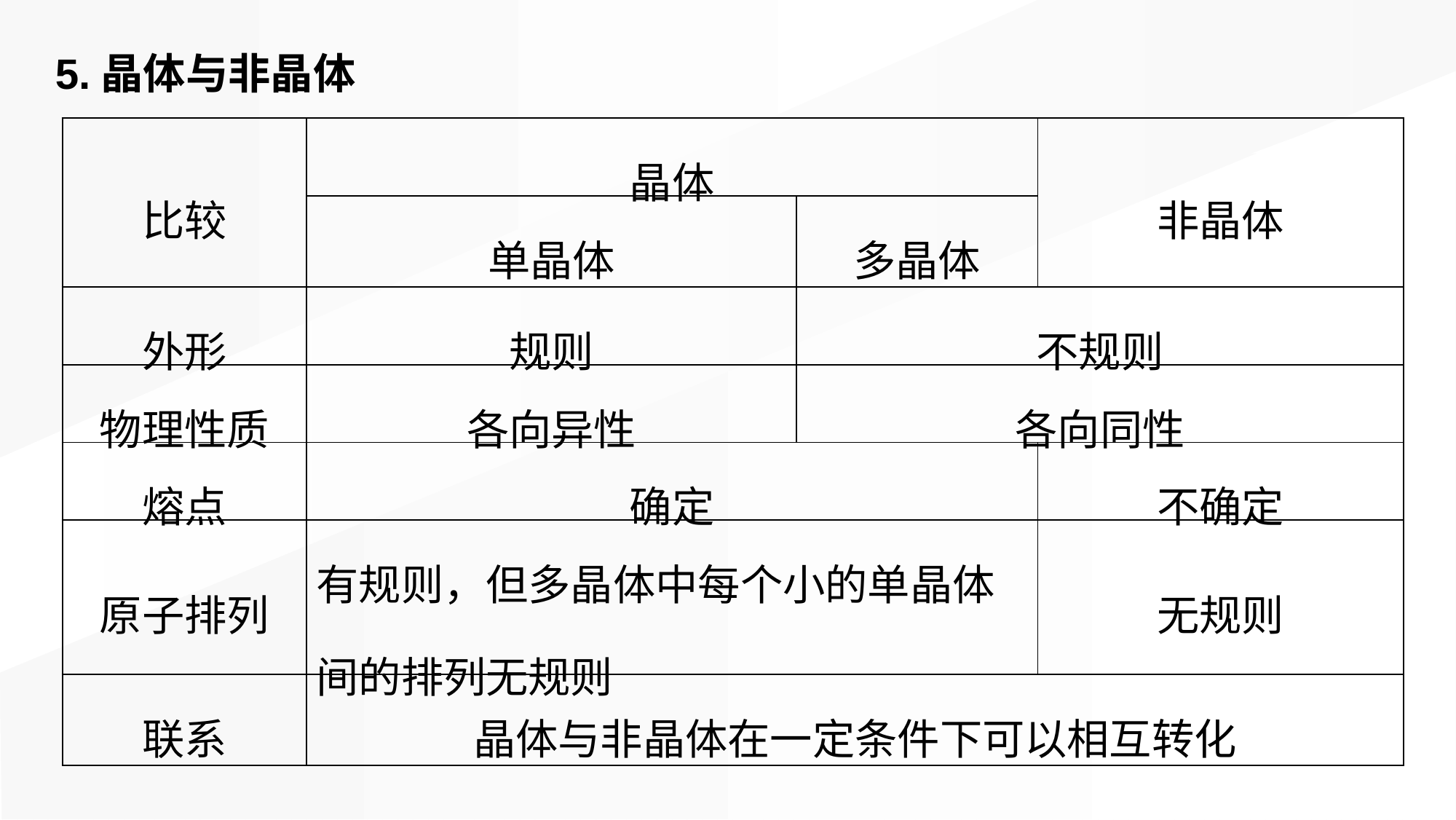

5.晶体与非晶体
| 比较 | 晶体 |  | 非晶体 |
| --- | --- | --- | --- |
|  | 单晶体 | 多晶体 |  |
| 外形 | 规则 | 不规则 |  |
| 物理性质 | 各向异性 | 各向同性 |  |
| 熔点 | 确定 |  | 不确定 |
| 原子排列 | 有规则，但多晶体中每个小的单晶体间的排列无规则 |  | 无规则 |
| 联系 | 晶体与非晶体在一定条件下可以相互转化 |  |  |